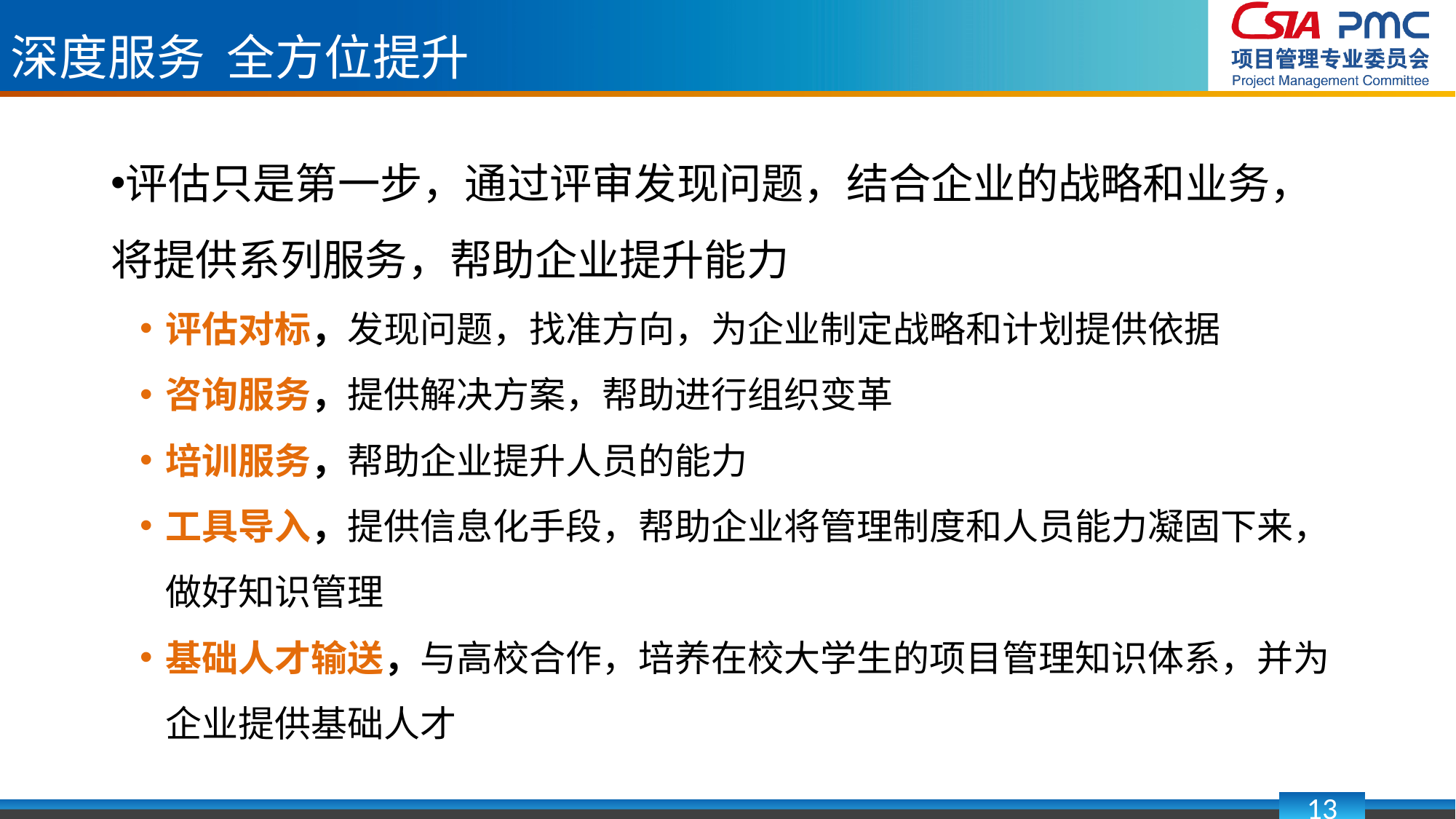

深度服务  全方位提升
评估只是第一步，通过评审发现问题，结合企业的战略和业务，将提供系列服务，帮助企业提升能力
评估对标，发现问题，找准方向，为企业制定战略和计划提供依据
咨询服务，提供解决方案，帮助进行组织变革
培训服务，帮助企业提升人员的能力
工具导入，提供信息化手段，帮助企业将管理制度和人员能力凝固下来，做好知识管理
基础人才输送，与高校合作，培养在校大学生的项目管理知识体系，并为企业提供基础人才